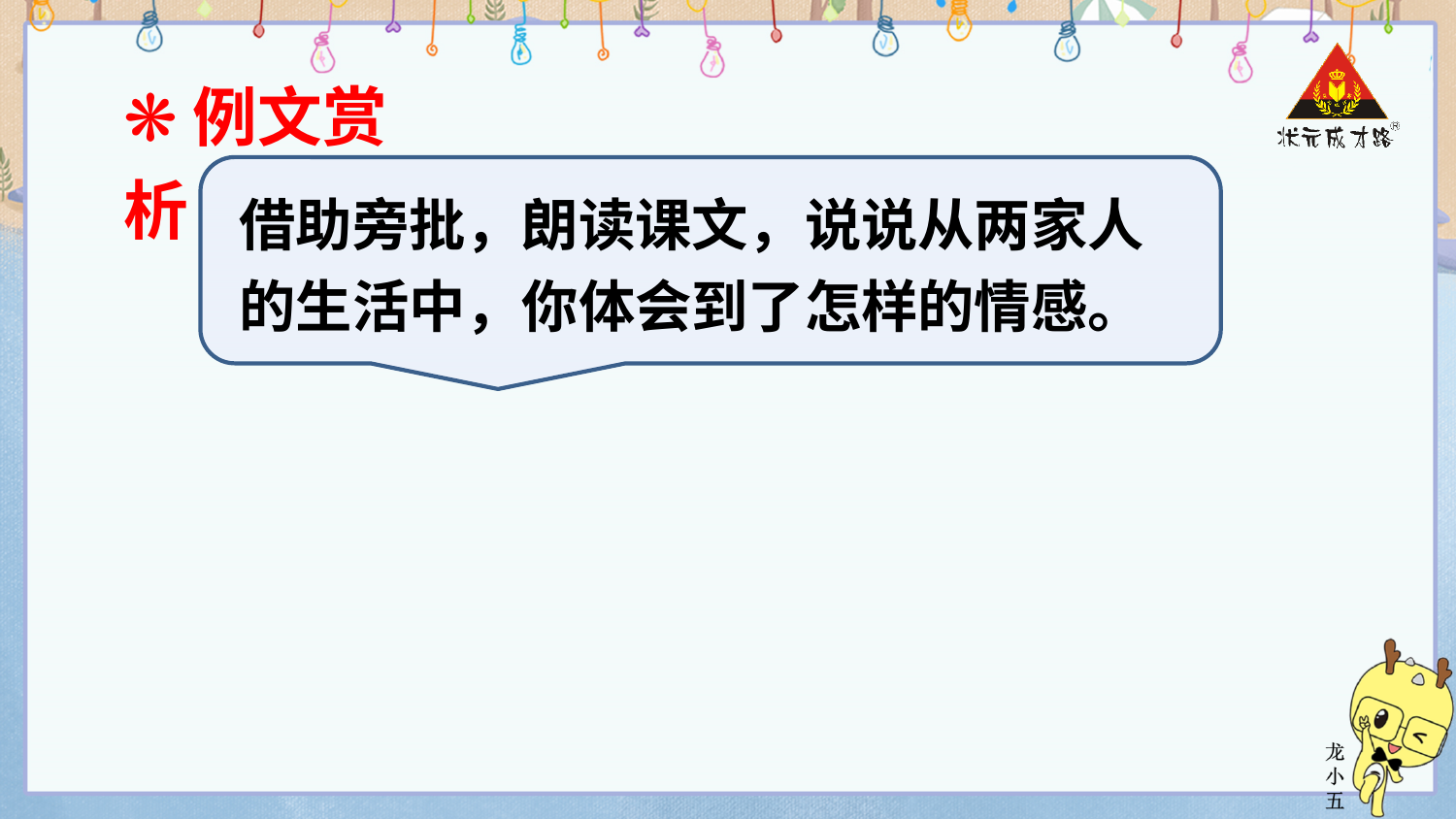

❋例文赏析

借助旁批，朗读课文，说说从两家人的生活中，你体会到了怎样的情感。